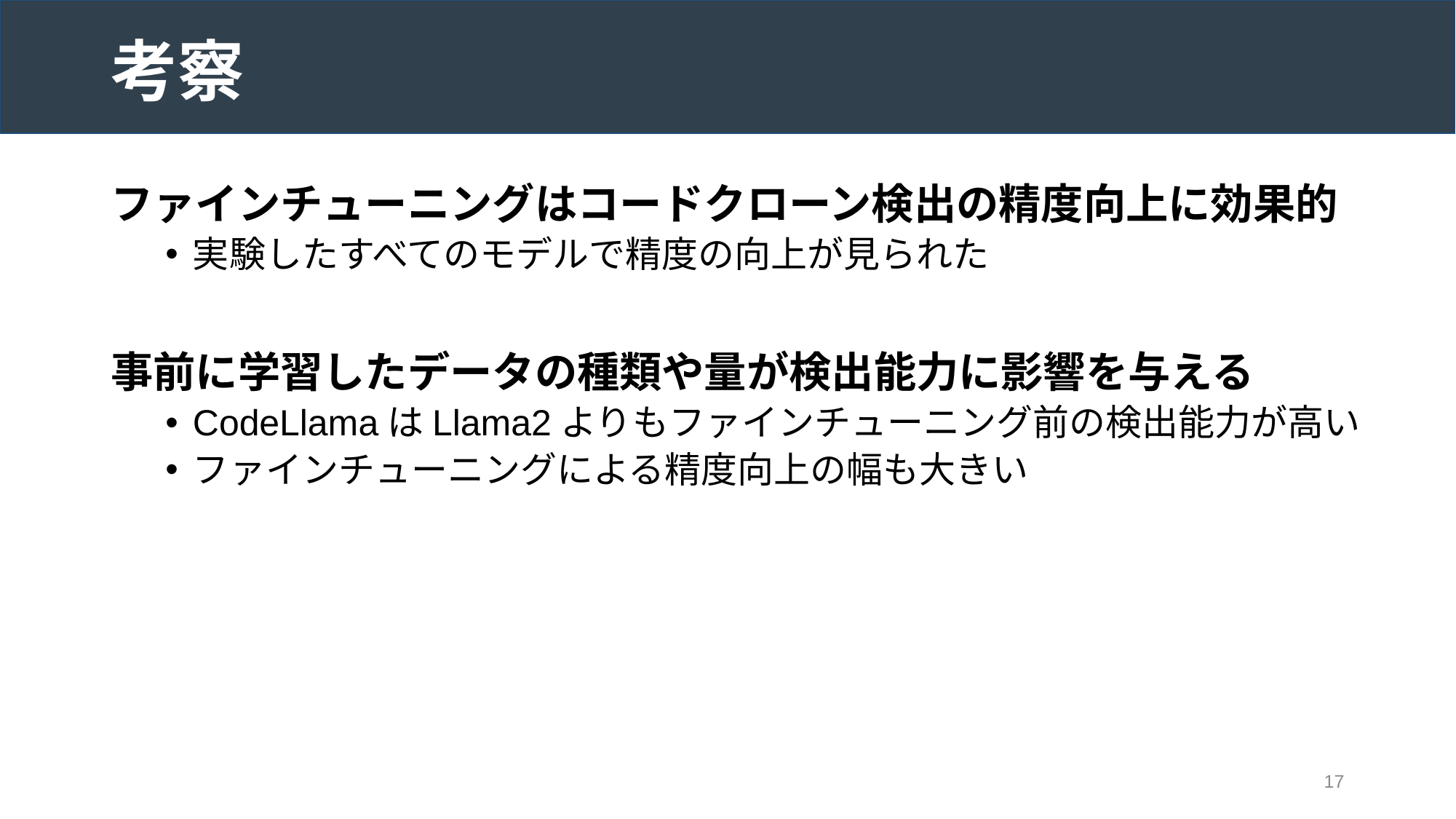

# 考察
ファインチューニングはコードクローン検出の精度向上に効果的
実験したすべてのモデルで精度の向上が見られた

事前に学習したデータの種類や量が検出能力に影響を与える
CodeLlamaはLlama2よりもファインチューニング前の検出能力が高い
ファインチューニングによる精度向上の幅も大きい
17